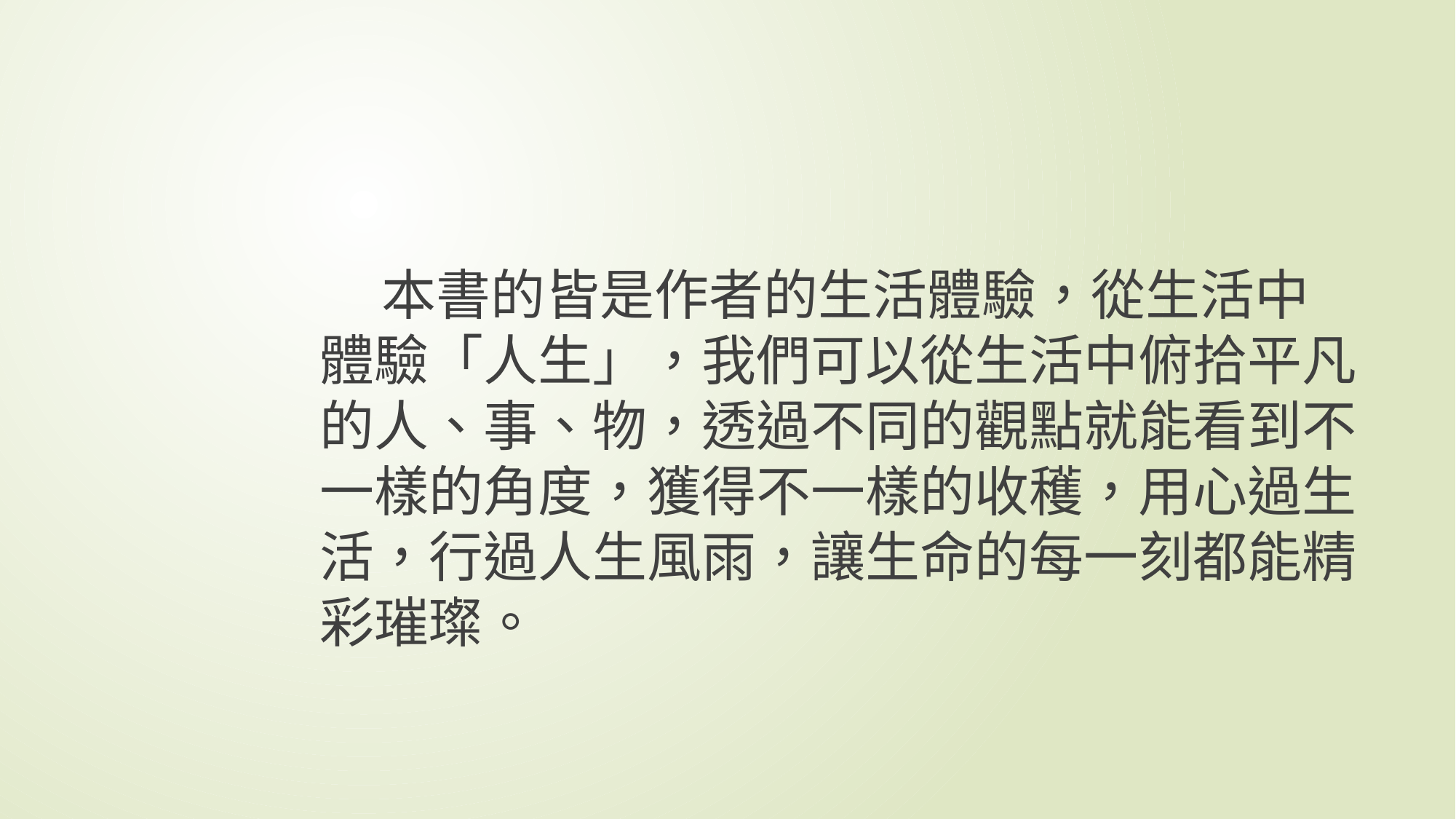

#
    本書的皆是作者的生活體驗，從生活中體驗「人生」，我們可以從生活中俯拾平凡的人、事、物，透過不同的觀點就能看到不一樣的角度，獲得不一樣的收穫，用心過生活，行過人生風雨，讓生命的每一刻都能精彩璀璨。